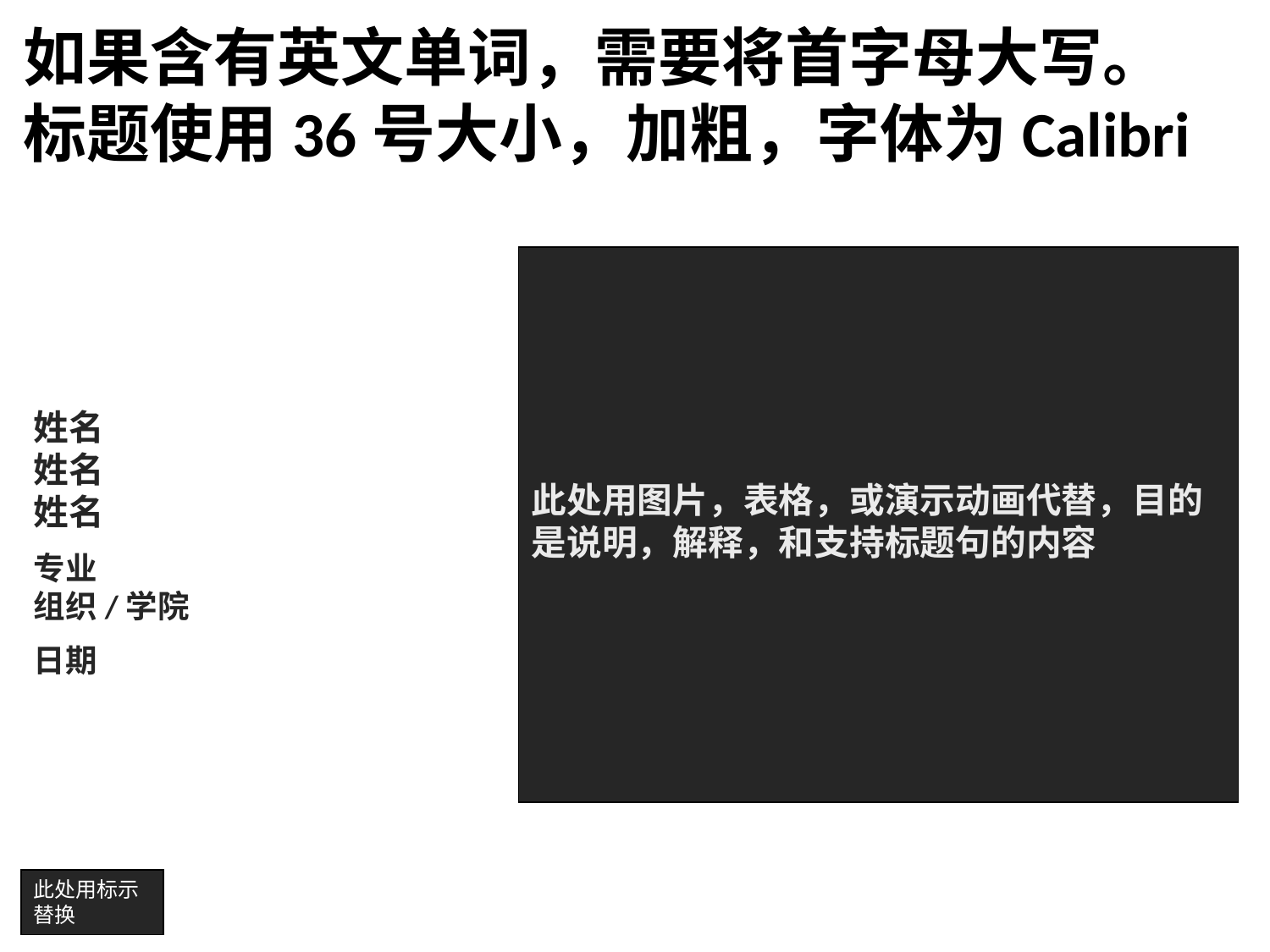

如果含有英文单词，需要将首字母大写。标题使用36号大小，加粗，字体为Calibri

此处用图片，表格，或演示动画代替，目的是说明，解释，和支持标题句的内容

姓名
姓名
姓名
专业
组织/学院
日期
此处用标示替换